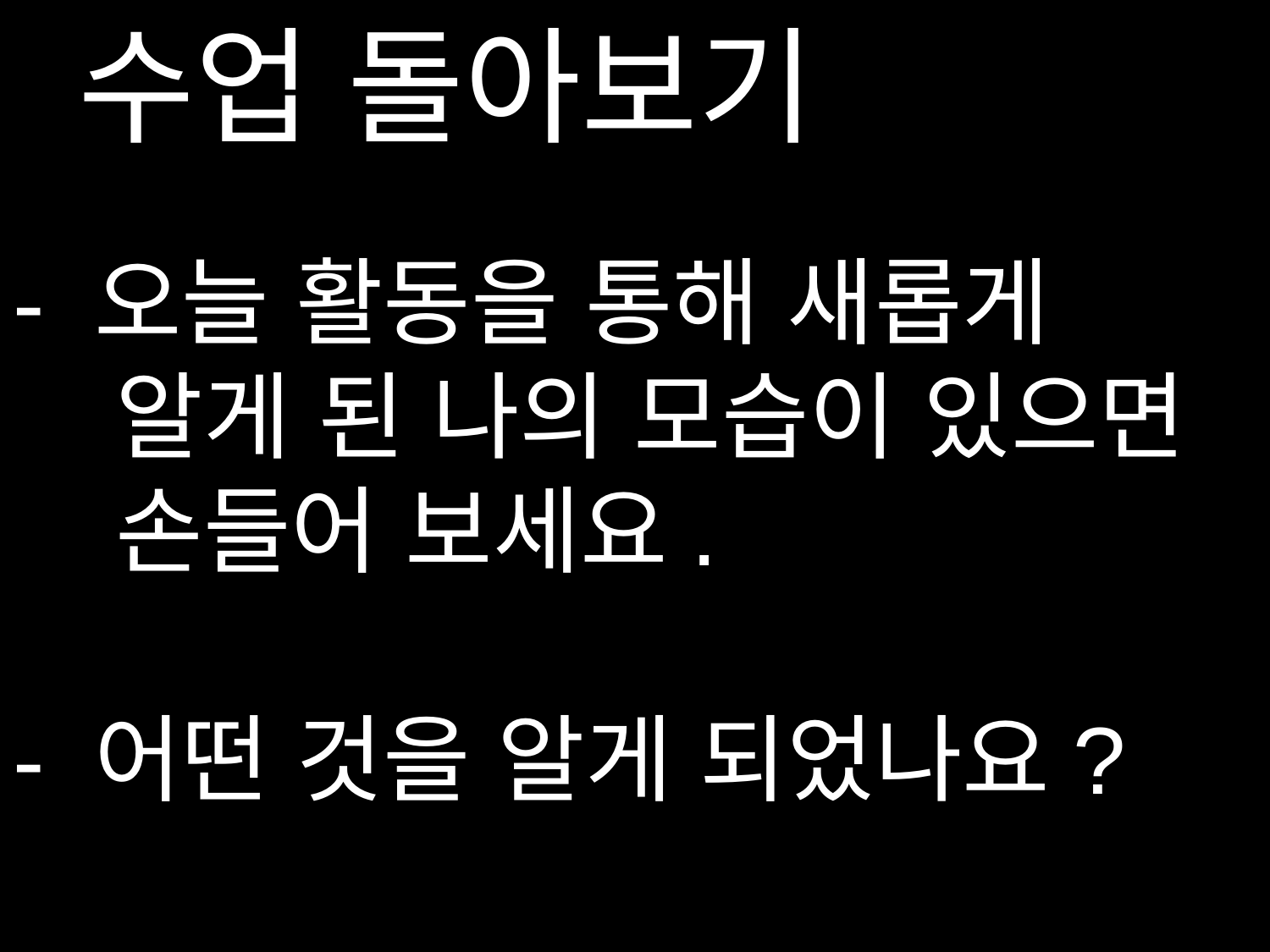

수업 돌아보기
- 오늘 활동을 통해 새롭게
   알게 된 나의 모습이 있으면
   손들어 보세요.

- 어떤 것을 알게 되었나요?